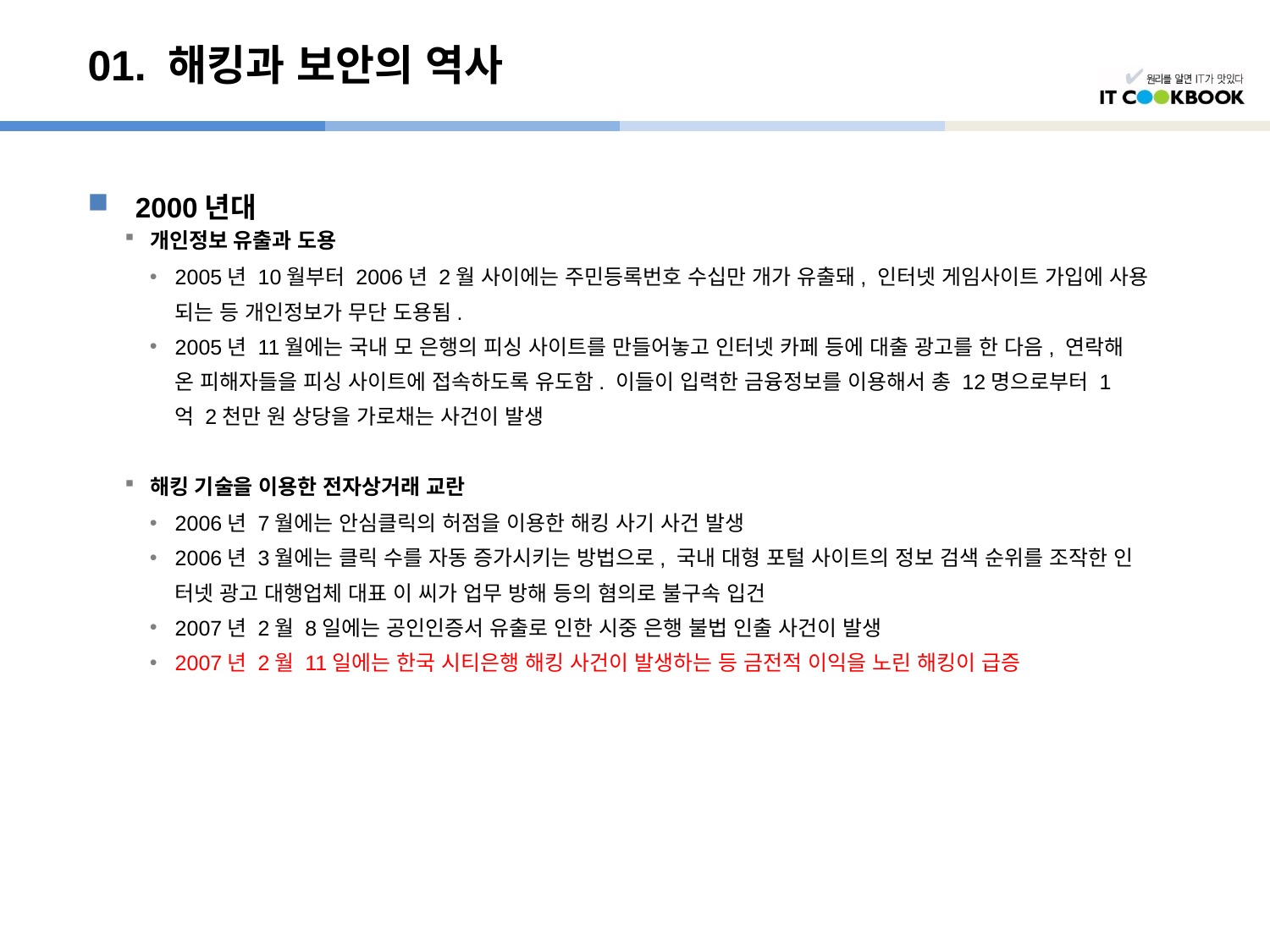

# 01. 해킹과 보안의 역사
2000년대
개인정보 유출과 도용
2005년 10월부터 2006년 2월 사이에는 주민등록번호 수십만 개가 유출돼, 인터넷 게임사이트 가입에 사용
	되는 등 개인정보가 무단 도용됨.
2005년 11월에는 국내 모 은행의 피싱 사이트를 만들어놓고 인터넷 카페 등에 대출 광고를 한 다음, 연락해
	온 피해자들을 피싱 사이트에 접속하도록 유도함. 이들이 입력한 금융정보를 이용해서 총 12명으로부터 1
	억 2천만 원 상당을 가로채는 사건이 발생

해킹 기술을 이용한 전자상거래 교란
2006년 7월에는 안심클릭의 허점을 이용한 해킹 사기 사건 발생
2006년 3월에는 클릭 수를 자동 증가시키는 방법으로, 국내 대형 포털 사이트의 정보 검색 순위를 조작한 인
	터넷 광고 대행업체 대표 이 씨가 업무 방해 등의 혐의로 불구속 입건
2007년 2월 8일에는 공인인증서 유출로 인한 시중 은행 불법 인출 사건이 발생
2007년 2월 11일에는 한국 시티은행 해킹 사건이 발생하는 등 금전적 이익을 노린 해킹이 급증